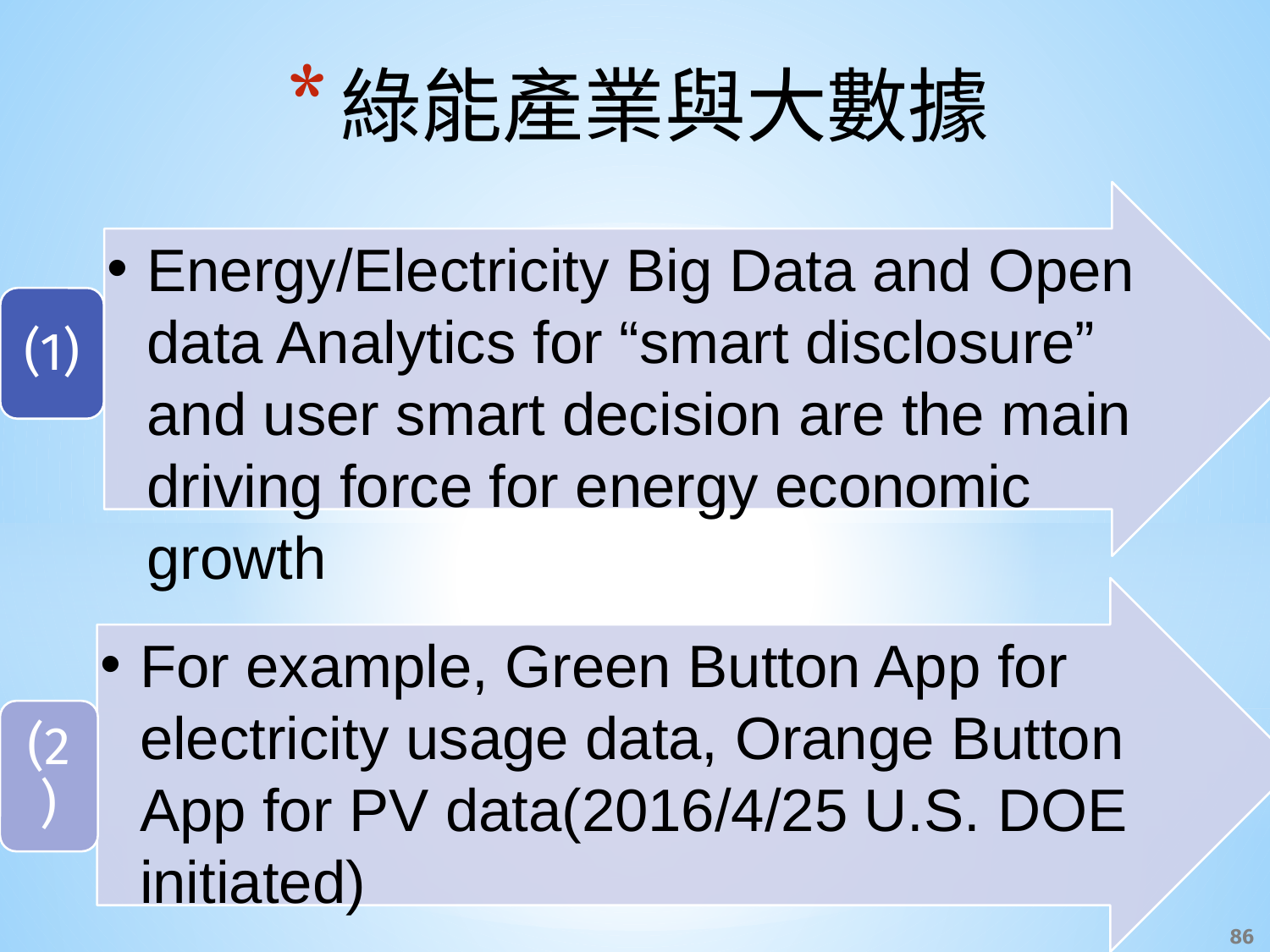

# 綠能產業與大數據

Energy/Electricity Big Data and Open data Analytics for “smart disclosure” and user smart decision are the main driving force for energy economic growth

(1)

For example, Green Button App for electricity usage data, Orange Button App for PV data(2016/4/25 U.S. DOE initiated)

(2)
86